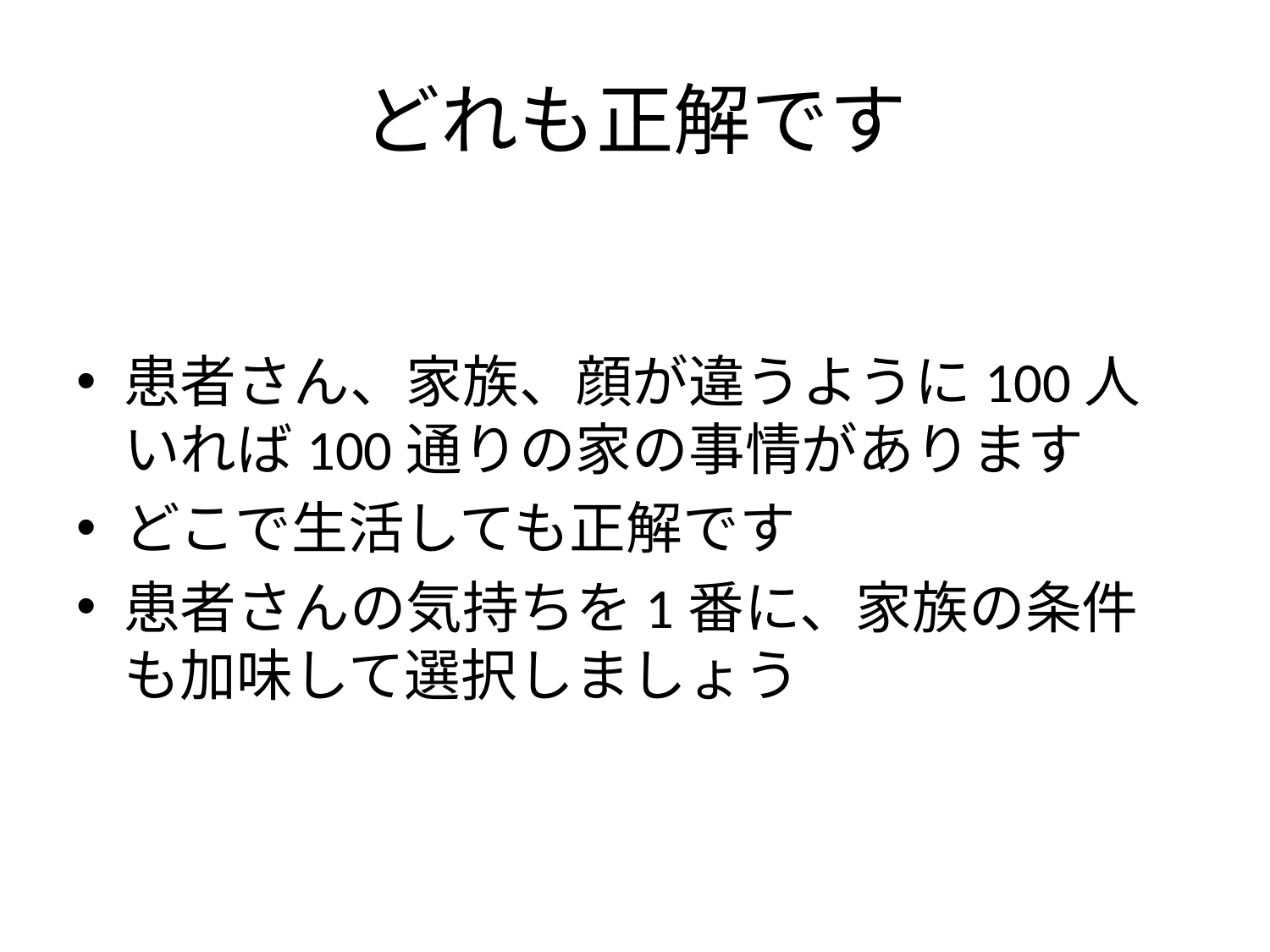

# どれも正解です
患者さん、家族、顔が違うように100人いれば100通りの家の事情があります
どこで生活しても正解です
患者さんの気持ちを1番に、家族の条件も加味して選択しましょう